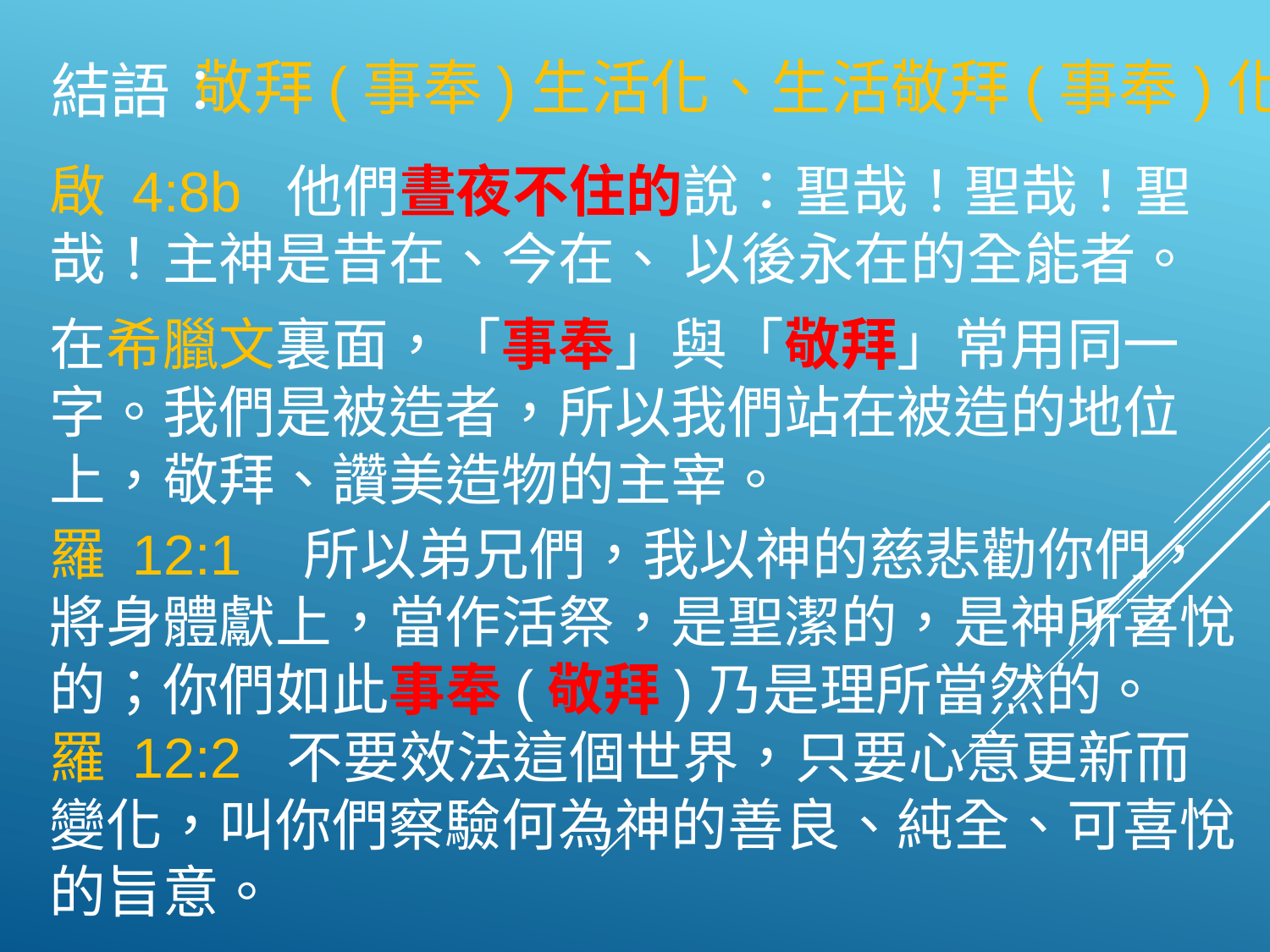

敬拜(事奉)生活化、生活敬拜(事奉)化
結語：

啟 4:8b  他們晝夜不住的說：聖哉！聖哉！聖哉！主神是昔在、今在、	以後永在的全能者。
在希臘文裏面，「事奉」與「敬拜」常用同一字。我們是被造者，所以我們站在被造的地位上，敬拜、讚美造物的主宰。
羅 12:1	所以弟兄們，我以神的慈悲勸你們，將身體獻上，當作活祭，是聖潔的，是神所喜悅的；你們如此事奉(敬拜)乃是理所當然的。
羅 12:2  不要效法這個世界，只要心意更新而變化，叫你們察驗何為神的善良、純全、可喜悅的旨意。